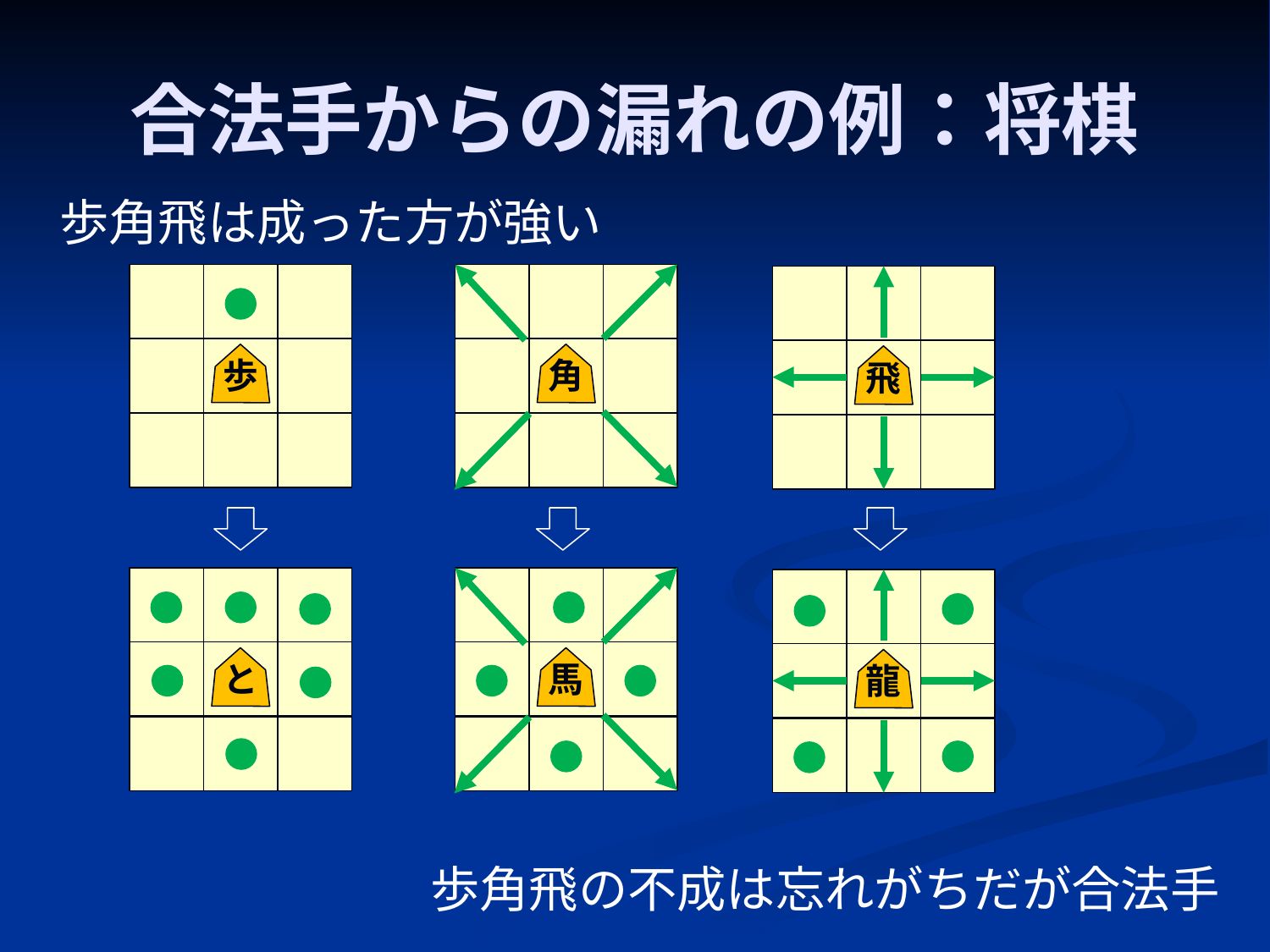

# 合法手からの漏れの例：将棋
歩角飛は成った方が強い

歩
角
飛

と
馬
龍

歩角飛の不成は忘れがちだが合法手